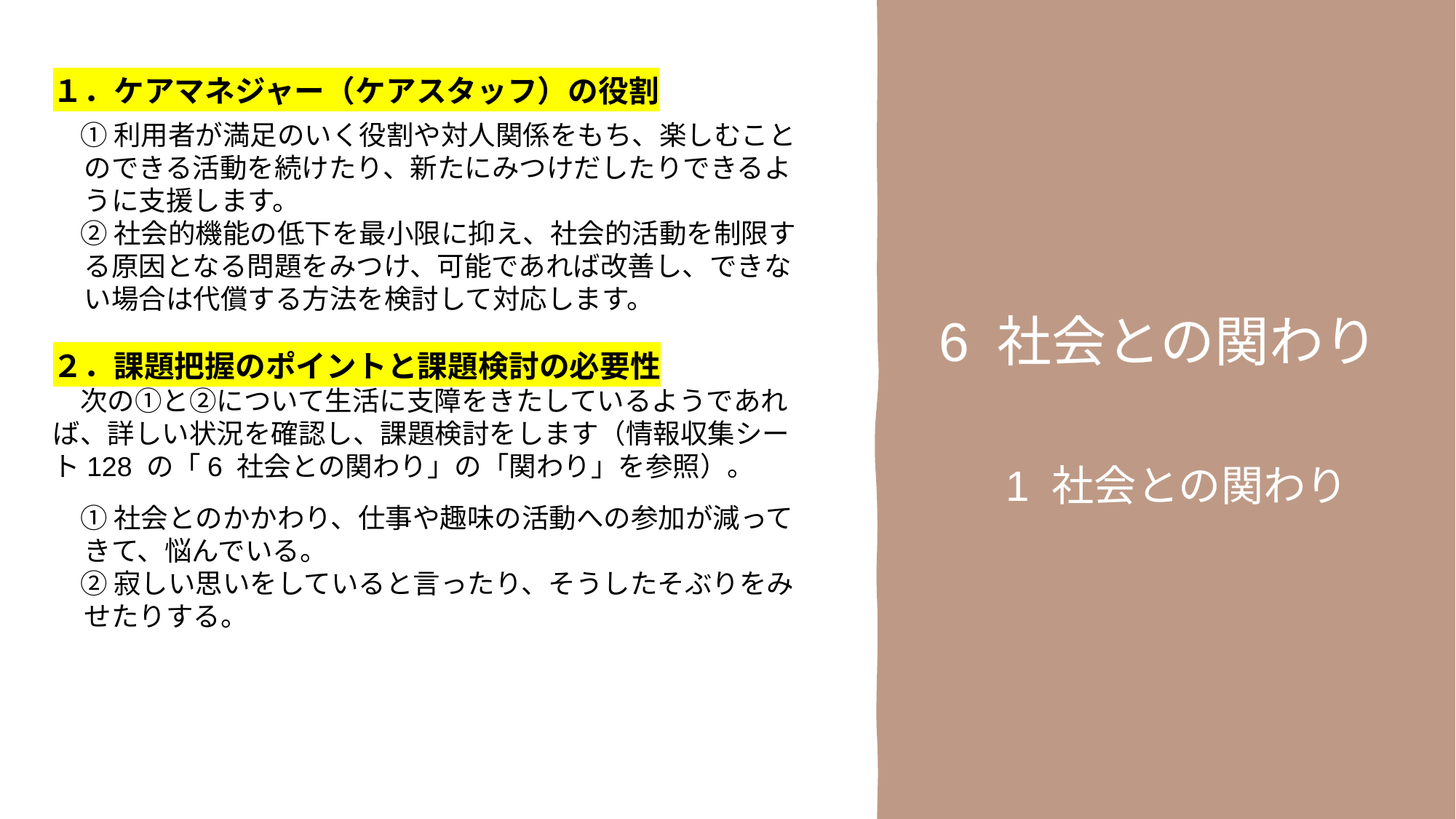

１．ケアマネジャー（ケアスタッフ）の役割
　① 利用者が満足のいく役割や対人関係をもち、楽しむこと
    のできる活動を続けたり、新たにみつけだしたりできるよ
    うに支援します。
　② 社会的機能の低下を最小限に抑え、社会的活動を制限す
    る原因となる問題をみつけ、可能であれば改善し、できな
    い場合は代償する方法を検討して対応します。

２．課題把握のポイントと課題検討の必要性
　次の①と②について生活に支障をきたしているようであれば、詳しい状況を確認し、課題検討をします（情報収集シート128 の「6 社会との関わり」の「関わり」を参照）。

　① 社会とのかかわり、仕事や趣味の活動への参加が減って
    きて、悩んでいる。
　② 寂しい思いをしていると言ったり、そうしたそぶりをみ
    せたりする。
6 社会との関わり
　1 社会との関わり